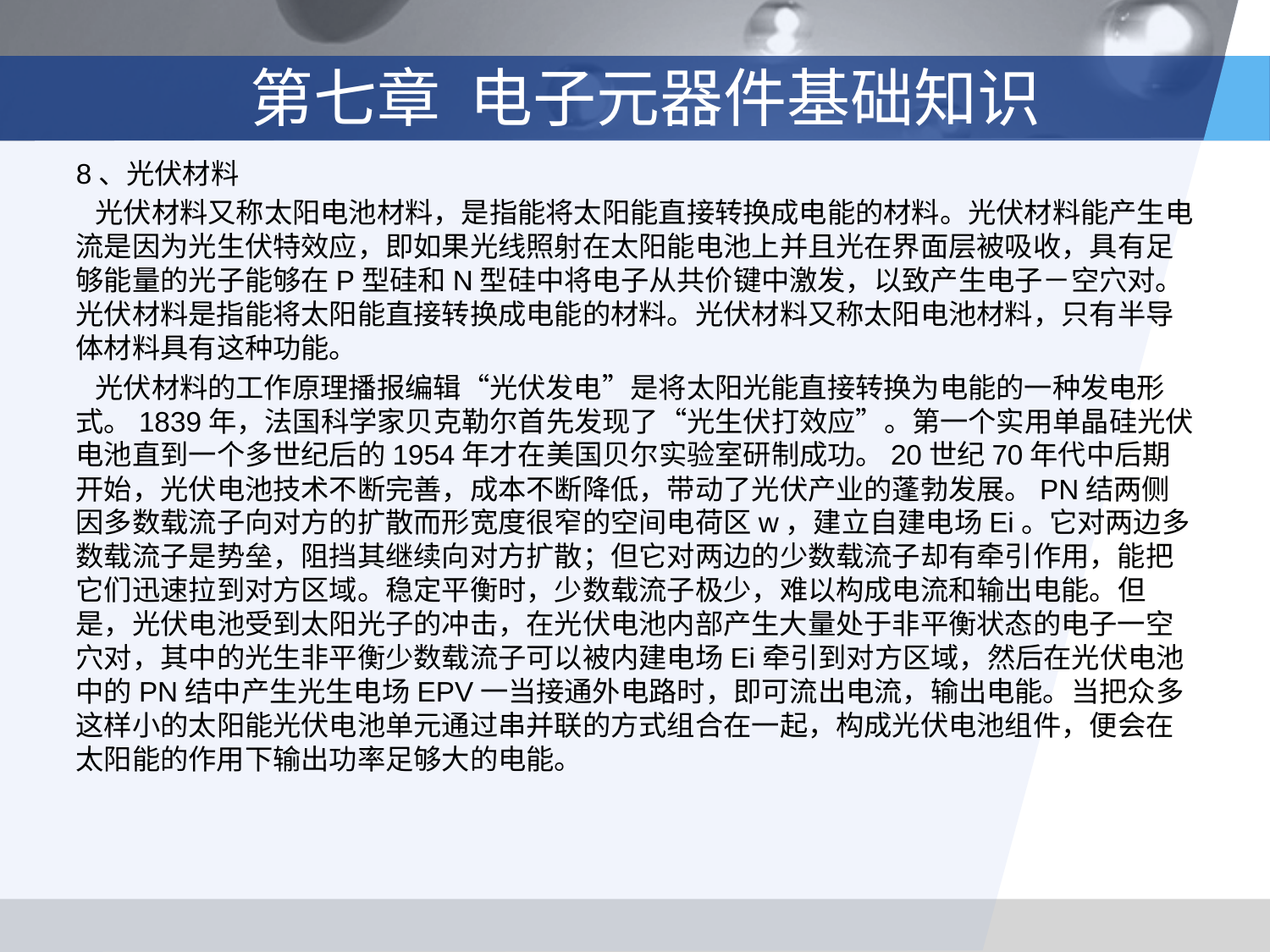

# 第七章  电子元器件基础知识
8、光伏材料
  光伏材料又称太阳电池材料，是指能将太阳能直接转换成电能的材料。光伏材料能产生电流是因为光生伏特效应，即如果光线照射在太阳能电池上并且光在界面层被吸收，具有足够能量的光子能够在P型硅和N型硅中将电子从共价键中激发，以致产生电子－空穴对。光伏材料是指能将太阳能直接转换成电能的材料。光伏材料又称太阳电池材料，只有半导体材料具有这种功能。
  光伏材料的工作原理播报编辑“光伏发电”是将太阳光能直接转换为电能的一种发电形式。1839年，法国科学家贝克勒尔首先发现了“光生伏打效应”。第一个实用单晶硅光伏电池直到一个多世纪后的1954年才在美国贝尔实验室研制成功。20世纪70年代中后期开始，光伏电池技术不断完善，成本不断降低，带动了光伏产业的蓬勃发展。PN结两侧因多数载流子向对方的扩散而形宽度很窄的空间电荷区w，建立自建电场Ei。它对两边多数载流子是势垒，阻挡其继续向对方扩散；但它对两边的少数载流子却有牵引作用，能把它们迅速拉到对方区域。稳定平衡时，少数载流子极少，难以构成电流和输出电能。但是，光伏电池受到太阳光子的冲击，在光伏电池内部产生大量处于非平衡状态的电子一空穴对，其中的光生非平衡少数载流子可以被内建电场Ei牵引到对方区域，然后在光伏电池中的PN结中产生光生电场EPV一当接通外电路时，即可流出电流，输出电能。当把众多这样小的太阳能光伏电池单元通过串并联的方式组合在一起，构成光伏电池组件，便会在太阳能的作用下输出功率足够大的电能。